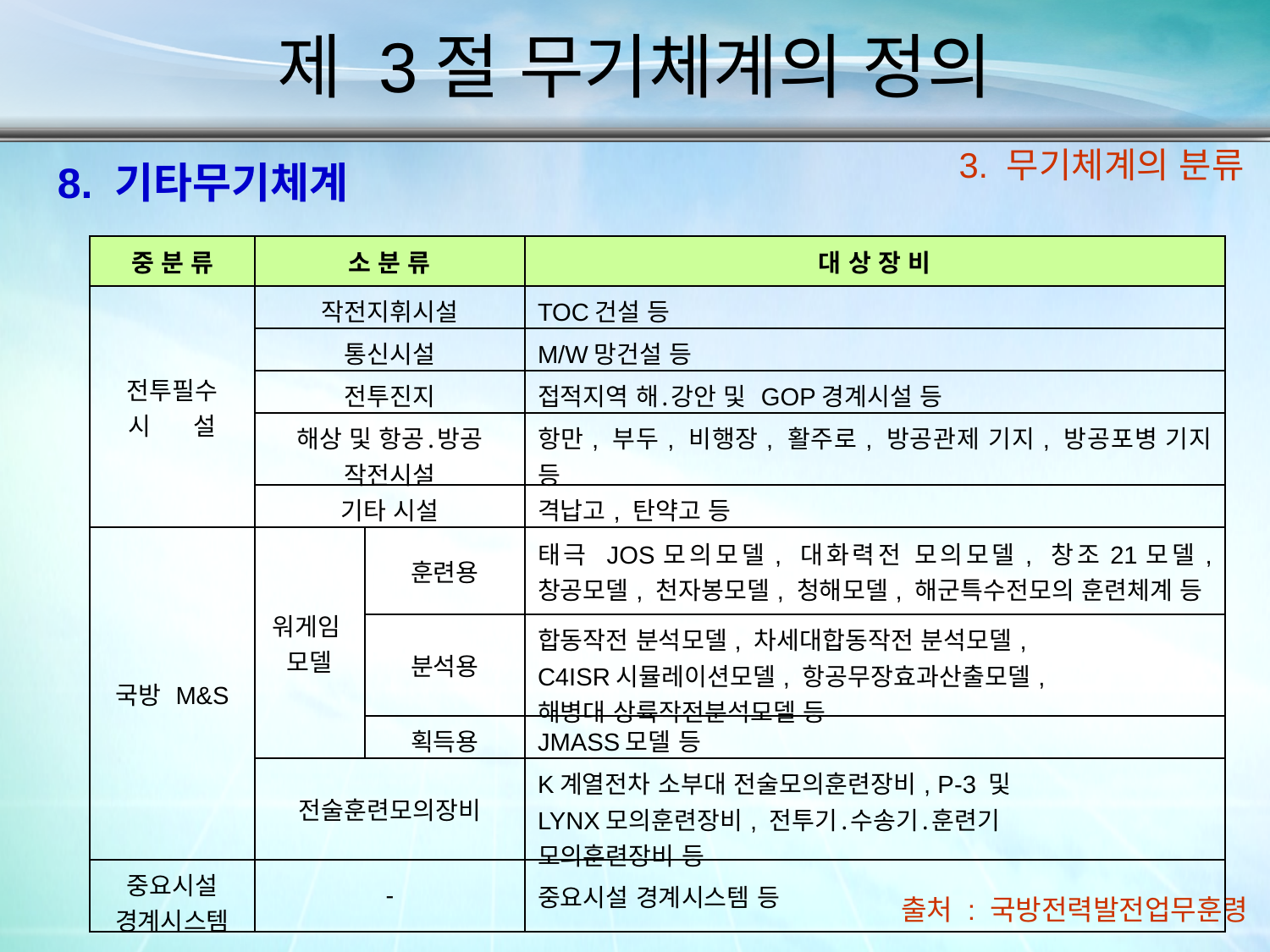

제 3절 무기체계의 정의
3. 무기체계의 분류
8. 기타무기체계

| 중 분 류 | 소 분 류 |  | 대 상 장 비 |
| --- | --- | --- | --- |
| 전투필수 시 설 | 작전지휘시설 |  | TOC건설 등 |
|  | 통신시설 |  | M/W망건설 등 |
|  | 전투진지 |  | 접적지역 해․강안 및 GOP경계시설 등 |
|  | 해상 및 항공․방공 작전시설 |  | 항만, 부두, 비행장, 활주로, 방공관제 기지, 방공포병 기지 등 |
|  | 기타 시설 |  | 격납고, 탄약고 등 |
| 국방 M&S | 워게임 모델 | 훈련용 | 태극 JOS모의모델, 대화력전 모의모델, 창조21모델, 창공모델, 천자봉모델, 청해모델, 해군특수전모의 훈련체계 등 |
|  |  | 분석용 | 합동작전 분석모델, 차세대합동작전 분석모델, C4ISR시뮬레이션모델, 항공무장효과산출모델, 해병대 상륙작전분석모델 등 |
|  |  | 획득용 | JMASS모델 등 |
|  | 전술훈련모의장비 |  | K계열전차 소부대 전술모의훈련장비, P-3 및 LYNX모의훈련장비, 전투기․수송기․훈련기 모의훈련장비 등 |
| 중요시설 경계시스템 | - |  | 중요시설 경계시스템 등 |

출처 : 국방전력발전업무훈령